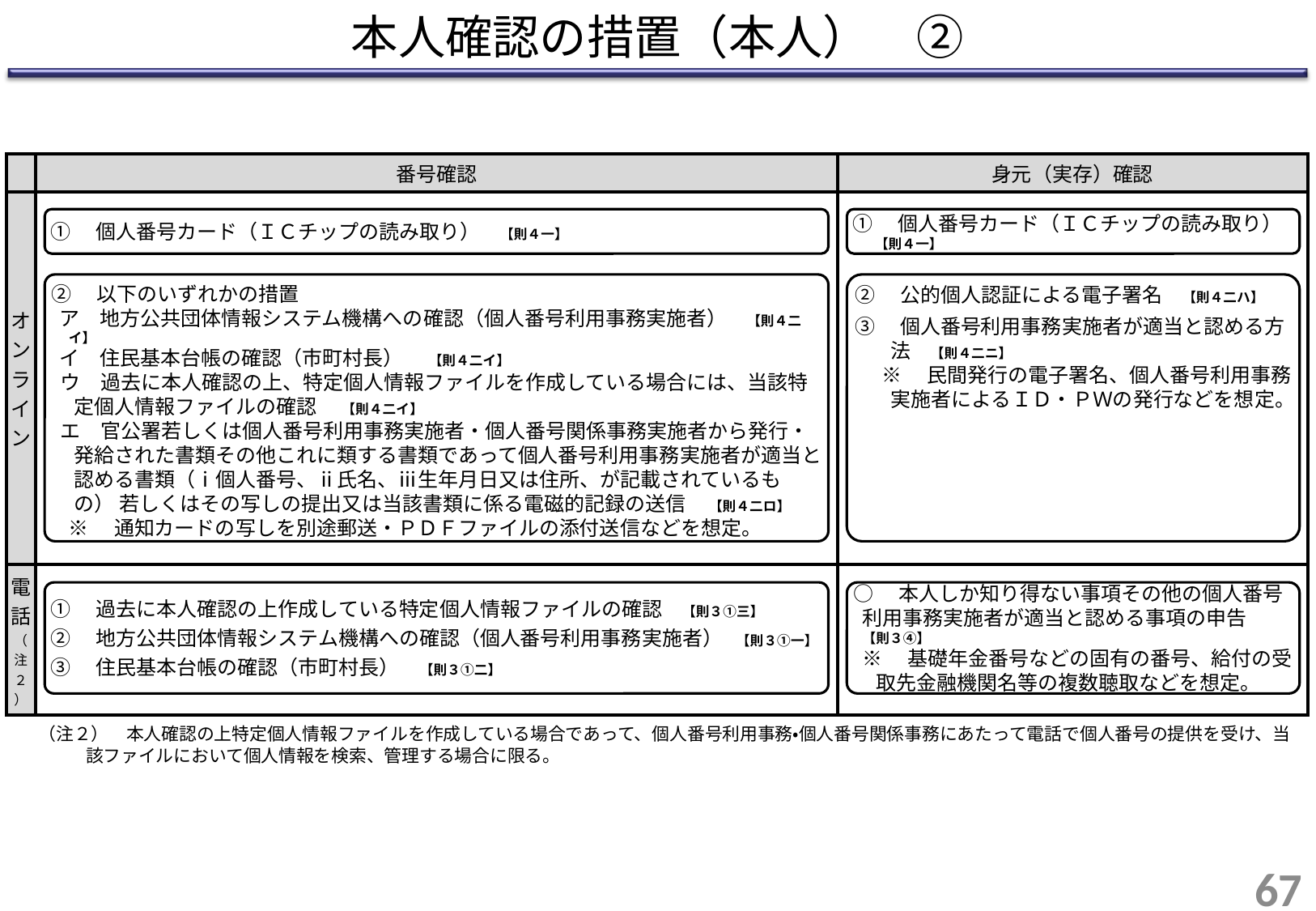

# 本人確認の措置（本人）　②
|  | 番号確認 | 身元（実存）確認 |
| --- | --- | --- |
| オンライン |  |  |
| 電話（注２） |  |  |
①　個人番号カード（ＩＣチップの読み取り）　【則４一】
①　個人番号カード（ＩＣチップの読み取り）　【則４一】
②　以下のいずれかの措置
ア　地方公共団体情報システム機構への確認（個人番号利用事務実施者）　【則４二イ】
イ　住民基本台帳の確認（市町村長）　 【則４二イ】
ウ　過去に本人確認の上、特定個人情報ファイルを作成している場合には、当該特定個人情報ファイルの確認　 【則４二イ】
エ　官公署若しくは個人番号利用事務実施者・個人番号関係事務実施者から発行・発給された書類その他これに類する書類であって個人番号利用事務実施者が適当と認める書類（ⅰ個人番号、ⅱ氏名、ⅲ生年月日又は住所、が記載されているもの） 若しくはその写しの提出又は当該書類に係る電磁的記録の送信　 【則４二ロ】
※　通知カードの写しを別途郵送・ＰＤＦファイルの添付送信などを想定。
②　公的個人認証による電子署名　【則４二ハ】
③　個人番号利用事務実施者が適当と認める方法　【則４二ニ】
※　民間発行の電子署名、個人番号利用事務実施者によるＩＤ・ＰＷの発行などを想定。
①　過去に本人確認の上作成している特定個人情報ファイルの確認　【則３①三】
②　地方公共団体情報システム機構への確認（個人番号利用事務実施者）　【則３①一】
③　住民基本台帳の確認（市町村長）　【則３①二】
○　本人しか知り得ない事項その他の個人番号利用事務実施者が適当と認める事項の申告　【則３④】
※　基礎年金番号などの固有の番号、給付の受取先金融機関名等の複数聴取などを想定。
（注２）　本人確認の上特定個人情報ファイルを作成している場合であって、個人番号利用事務・個人番号関係事務にあたって電話で個人番号の提供を受け、当該ファイルにおいて個人情報を検索、管理する場合に限る。
67